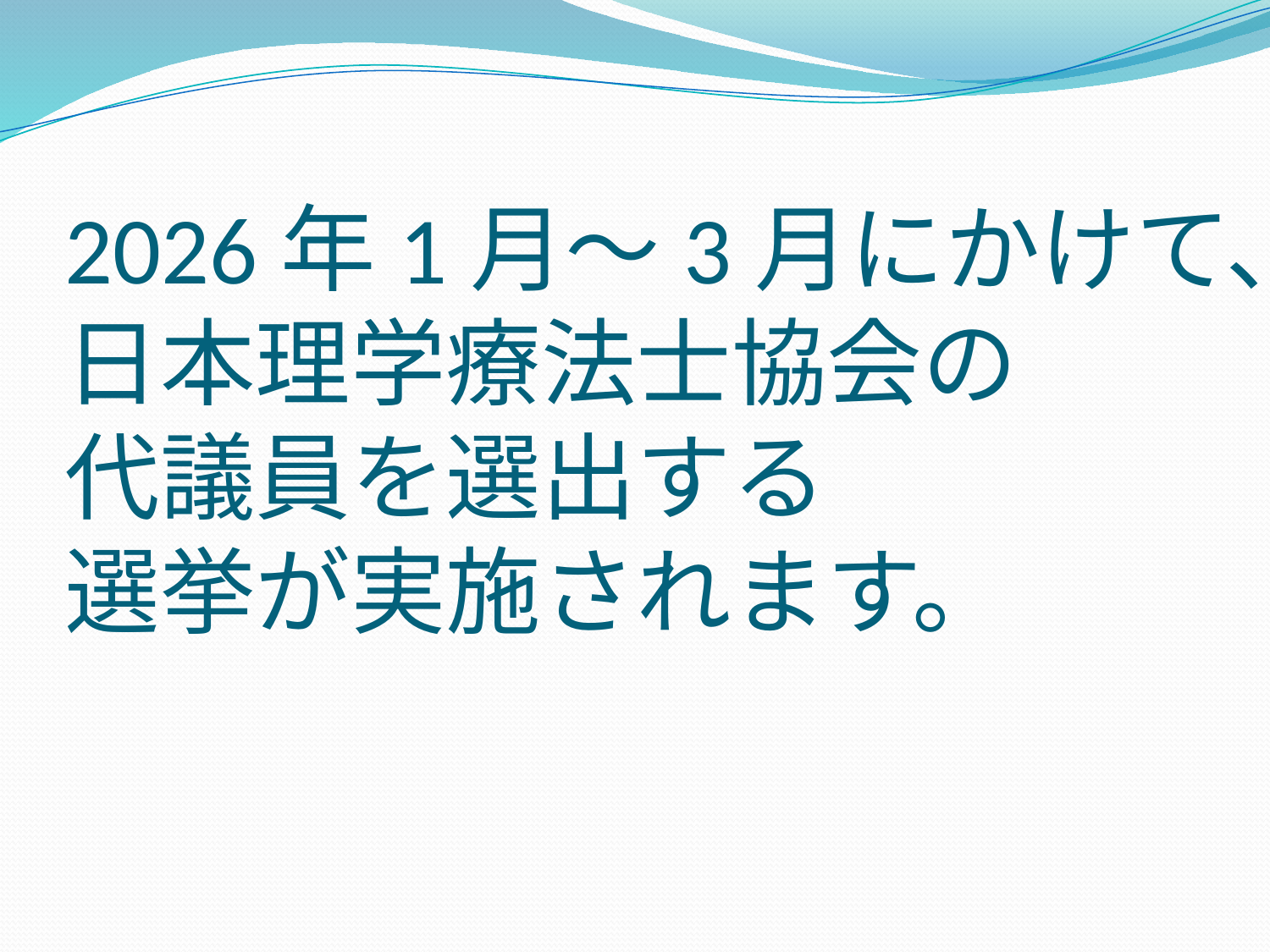

# 2026年1月～3月にかけて、 日本理学療法士協会の 代議員を選出する 選挙が実施されます。